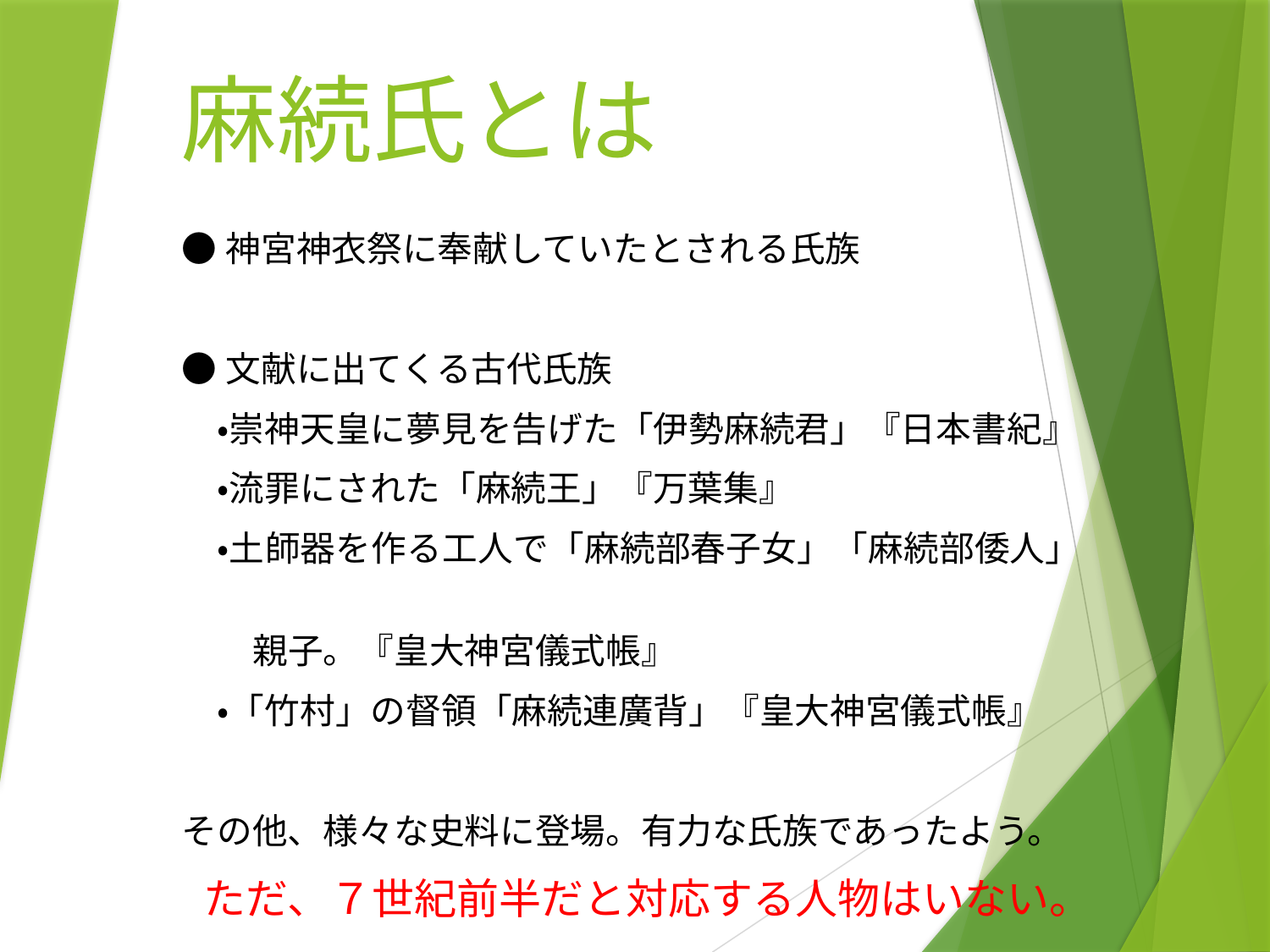

# 麻続氏とは
●神宮神衣祭に奉献していたとされる氏族

●文献に出てくる古代氏族
　・崇神天皇に夢見を告げた「伊勢麻続君」『日本書紀』
　・流罪にされた「麻続王」『万葉集』
　・土師器を作る工人で「麻続部春子女」「麻続部倭人」
　　親子。『皇大神宮儀式帳』
　・「竹村」の督領「麻続連廣背」『皇大神宮儀式帳』

その他、様々な史料に登場。有力な氏族であったよう。
ただ、７世紀前半だと対応する人物はいない。